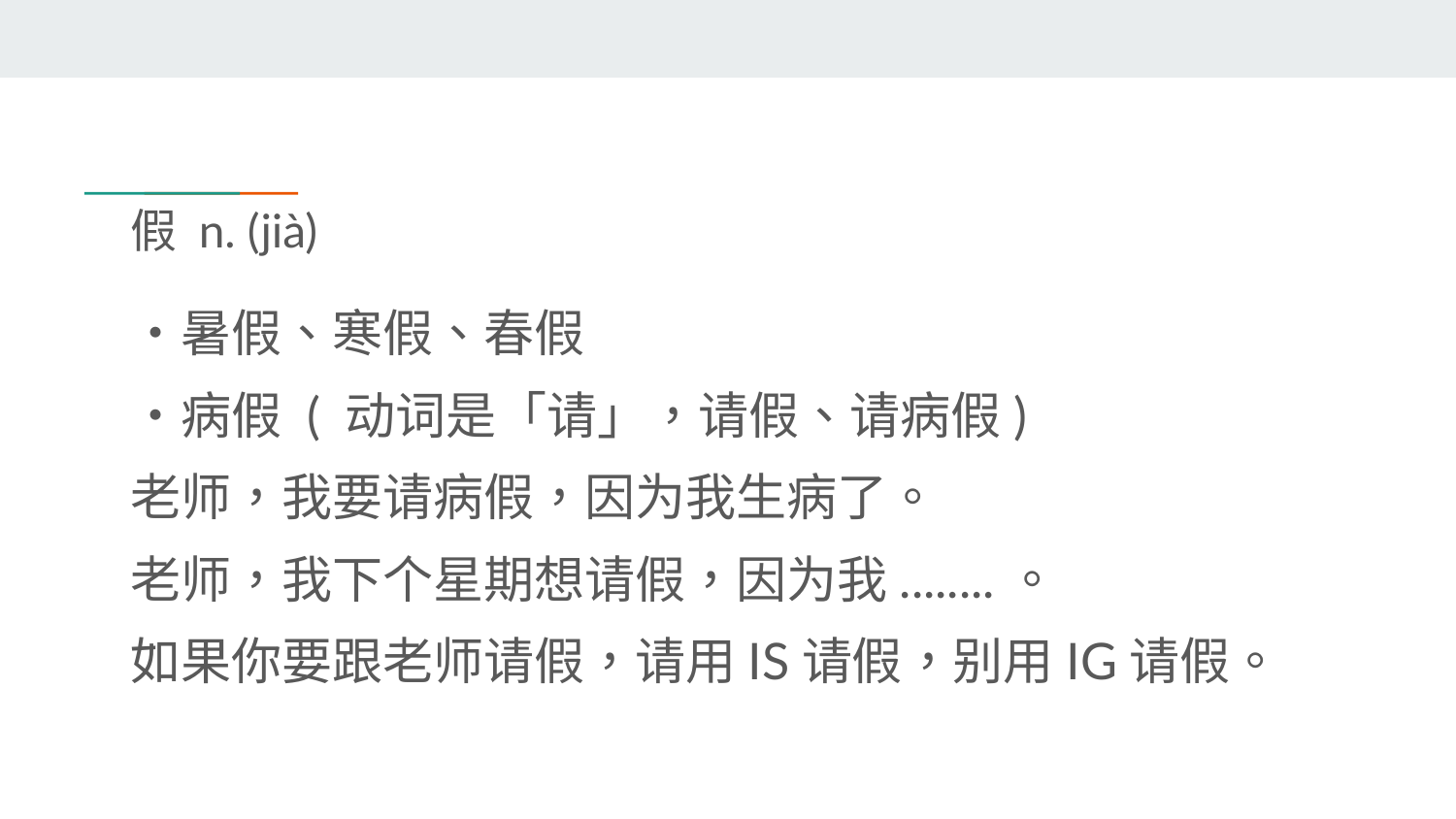

# 假 n. (jià)
・暑假、寒假、春假
・病假 ( 动词是「请」，请假、请病假)
老师，我要请病假，因为我生病了。
老师，我下个星期想请假，因为我........。
如果你要跟老师请假，请用IS请假，别用IG请假。